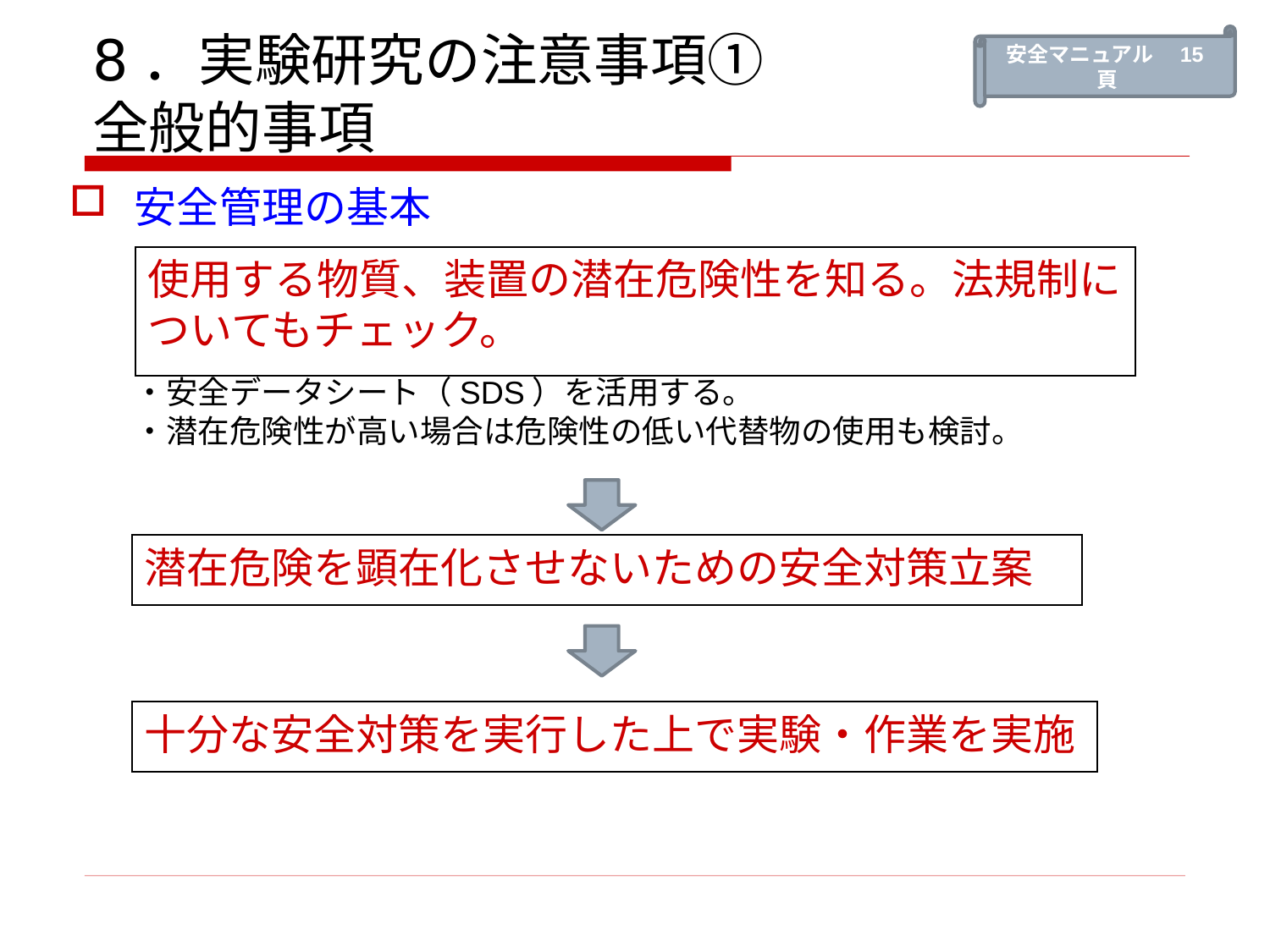

安全マニュアル　15頁
# 8．実験研究の注意事項① 全般的事項
安全管理の基本

	・安全データシート（SDS）を活用する。
	・潜在危険性が高い場合は危険性の低い代替物の使用も検討。

使用する物質、装置の潜在危険性を知る。法規制についてもチェック。

潜在危険を顕在化させないための安全対策立案

十分な安全対策を実行した上で実験・作業を実施